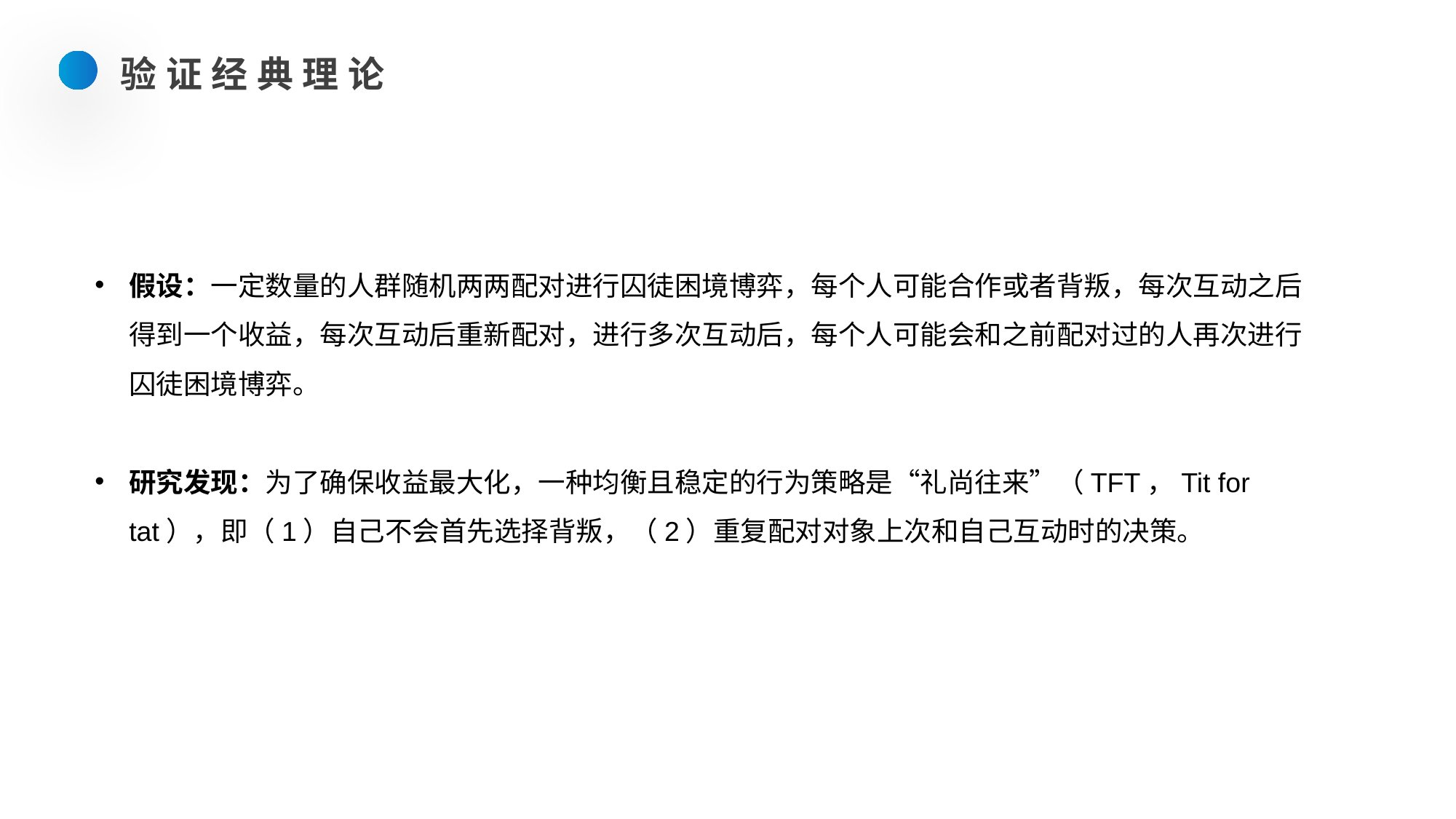

验证经典理论

假设：一定数量的人群随机两两配对进行囚徒困境博弈，每个人可能合作或者背叛，每次互动之后得到一个收益，每次互动后重新配对，进行多次互动后，每个人可能会和之前配对过的人再次进行囚徒困境博弈。

研究发现：为了确保收益最大化，一种均衡且稳定的行为策略是“礼尚往来”（TFT，Tit for tat），即（1）自己不会首先选择背叛，（2）重复配对对象上次和自己互动时的决策。

Learn More